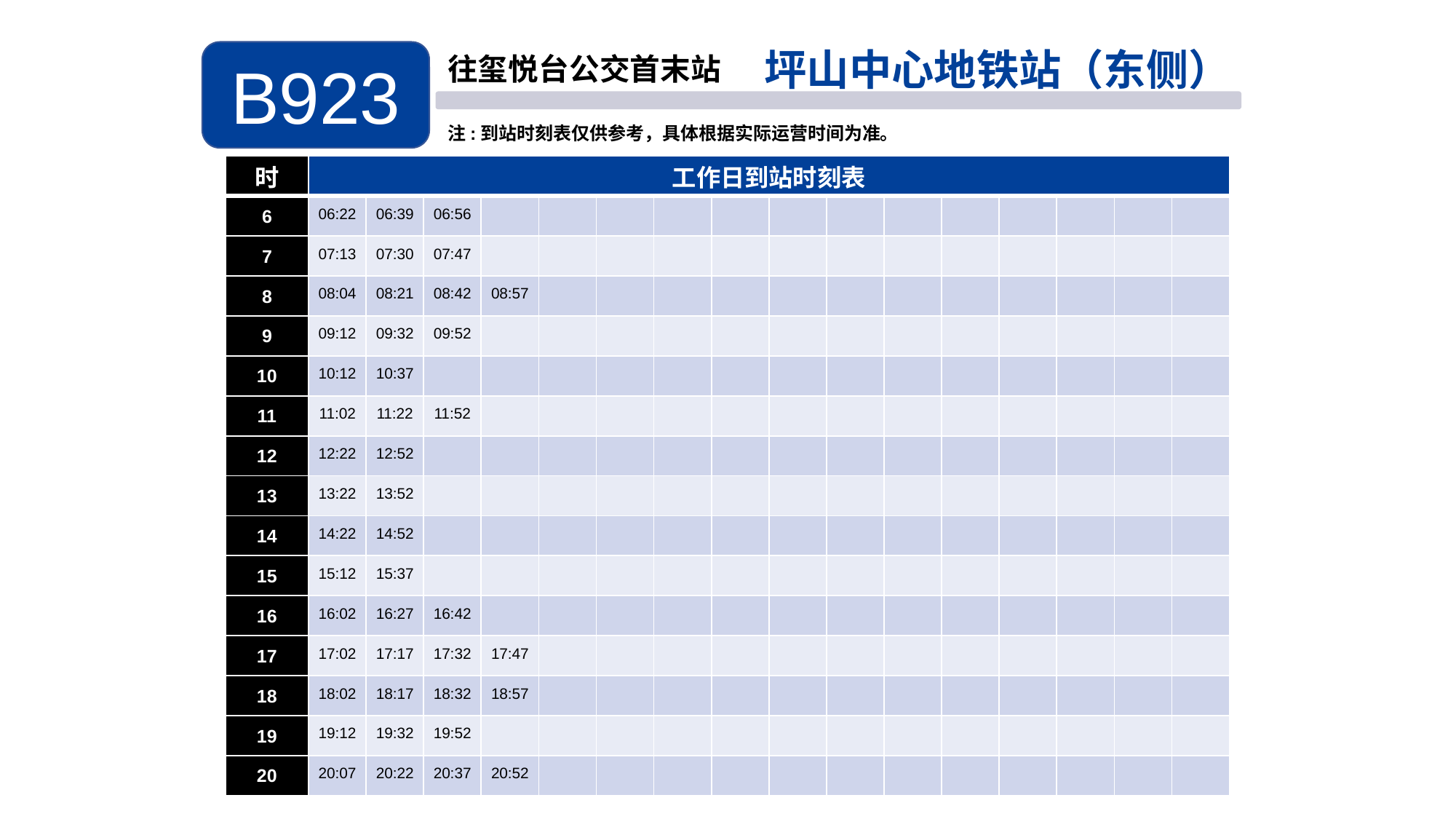

坪山中心地铁站（东侧）
B923
往玺悦台公交首末站

注:到站时刻表仅供参考，具体根据实际运营时间为准。
| 时 | 工作日到站时刻表 |  |  |  |  |  |  |  |  |  |  |  |  |  |  |  |
| --- | --- | --- | --- | --- | --- | --- | --- | --- | --- | --- | --- | --- | --- | --- | --- | --- |
| 6 | 06:22 | 06:39 | 06:56 |  |  |  |  |  |  |  |  |  |  |  |  |  |
| 7 | 07:13 | 07:30 | 07:47 |  |  |  |  |  |  |  |  |  |  |  |  |  |
| 8 | 08:04 | 08:21 | 08:42 | 08:57 |  |  |  |  |  |  |  |  |  |  |  |  |
| 9 | 09:12 | 09:32 | 09:52 |  |  |  |  |  |  |  |  |  |  |  |  |  |
| 10 | 10:12 | 10:37 |  |  |  |  |  |  |  |  |  |  |  |  |  |  |
| 11 | 11:02 | 11:22 | 11:52 |  |  |  |  |  |  |  |  |  |  |  |  |  |
| 12 | 12:22 | 12:52 |  |  |  |  |  |  |  |  |  |  |  |  |  |  |
| 13 | 13:22 | 13:52 |  |  |  |  |  |  |  |  |  |  |  |  |  |  |
| 14 | 14:22 | 14:52 |  |  |  |  |  |  |  |  |  |  |  |  |  |  |
| 15 | 15:12 | 15:37 |  |  |  |  |  |  |  |  |  |  |  |  |  |  |
| 16 | 16:02 | 16:27 | 16:42 |  |  |  |  |  |  |  |  |  |  |  |  |  |
| 17 | 17:02 | 17:17 | 17:32 | 17:47 |  |  |  |  |  |  |  |  |  |  |  |  |
| 18 | 18:02 | 18:17 | 18:32 | 18:57 |  |  |  |  |  |  |  |  |  |  |  |  |
| 19 | 19:12 | 19:32 | 19:52 |  |  |  |  |  |  |  |  |  |  |  |  |  |
| 20 | 20:07 | 20:22 | 20:37 | 20:52 |  |  |  |  |  |  |  |  |  |  |  |  |